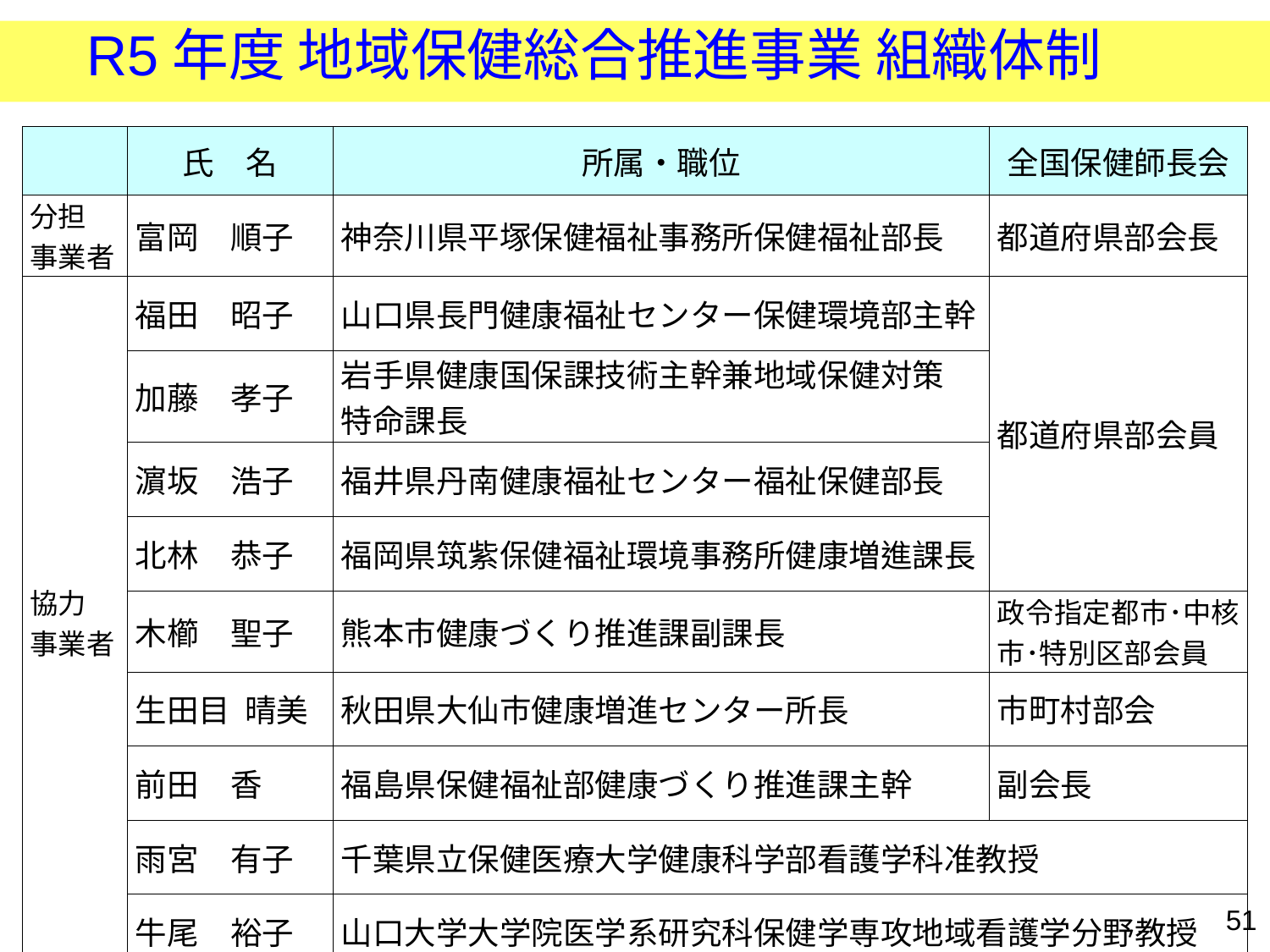

R5年度 地域保健総合推進事業 組織体制
|  | 氏　名 | 所属・職位 | 全国保健師長会 |
| --- | --- | --- | --- |
| 分担 事業者 | 富岡　順子 | 神奈川県平塚保健福祉事務所保健福祉部長 | 都道府県部会長 |
| 協力 事業者 | 福田　昭子 | 山口県長門健康福祉センター保健環境部主幹 | 都道府県部会員 |
|  | 加藤　孝子 | 岩手県健康国保課技術主幹兼地域保健対策 特命課長 |  |
|  | 濵坂　浩子 | 福井県丹南健康福祉センター福祉保健部長 |  |
|  | 北林　恭子 | 福岡県筑紫保健福祉環境事務所健康増進課長 |  |
|  | 木櫛　聖子 | 熊本市健康づくり推進課副課長 | 政令指定都市･中核市･特別区部会員 |
|  | 生田目 晴美 | 秋田県大仙市健康増進センター所長 | 市町村部会 |
|  | 前田　香 | 福島県保健福祉部健康づくり推進課主幹 | 副会長 |
|  | 雨宮　有子 | 千葉県立保健医療大学健康科学部看護学科准教授 |  |
|  | 牛尾　裕子 | 山口大学大学院医学系研究科保健学専攻地域看護学分野教授 |  |

51